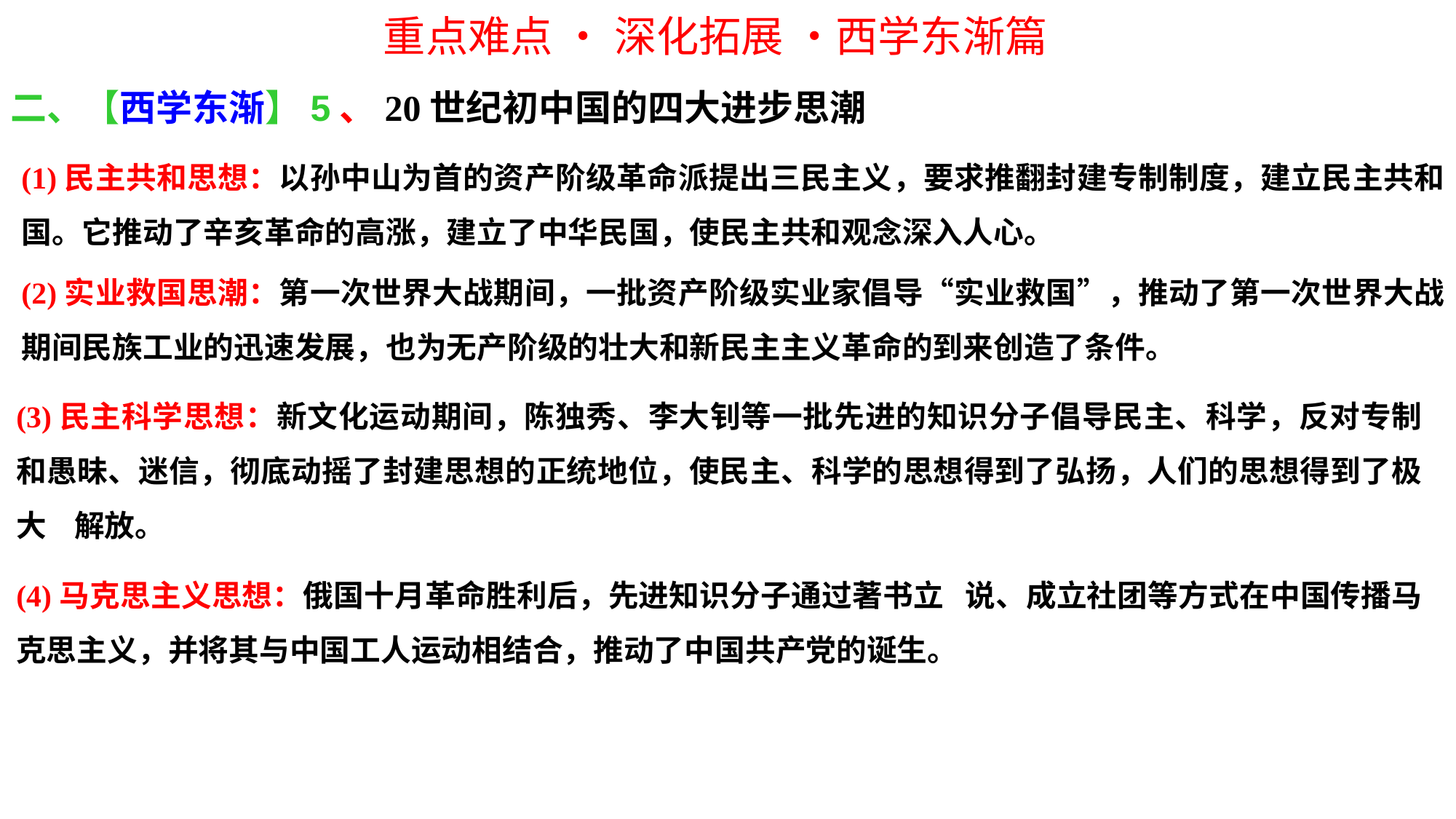

重点难点 • 深化拓展 •西学东渐篇
二、【西学东渐】5、20世纪初中国的四大进步思潮
(1)民主共和思想：以孙中山为首的资产阶级革命派提出三民主义，要求推翻封建专制制度，建立民主共和国。它推动了辛亥革命的高涨，建立了中华民国，使民主共和观念深入人心。
(2)实业救国思潮：第一次世界大战期间，一批资产阶级实业家倡导“实业救国”，推动了第一次世界大战期间民族工业的迅速发展，也为无产阶级的壮大和新民主主义革命的到来创造了条件。
(3)民主科学思想：新文化运动期间，陈独秀、李大钊等一批先进的知识分子倡导民主、科学，反对专制和愚昧、迷信，彻底动摇了封建思想的正统地位，使民主、科学的思想得到了弘扬，人们的思想得到了极大    解放。
(4)马克思主义思想：俄国十月革命胜利后，先进知识分子通过著书立   说、成立社团等方式在中国传播马克思主义，并将其与中国工人运动相结合，推动了中国共产党的诞生。